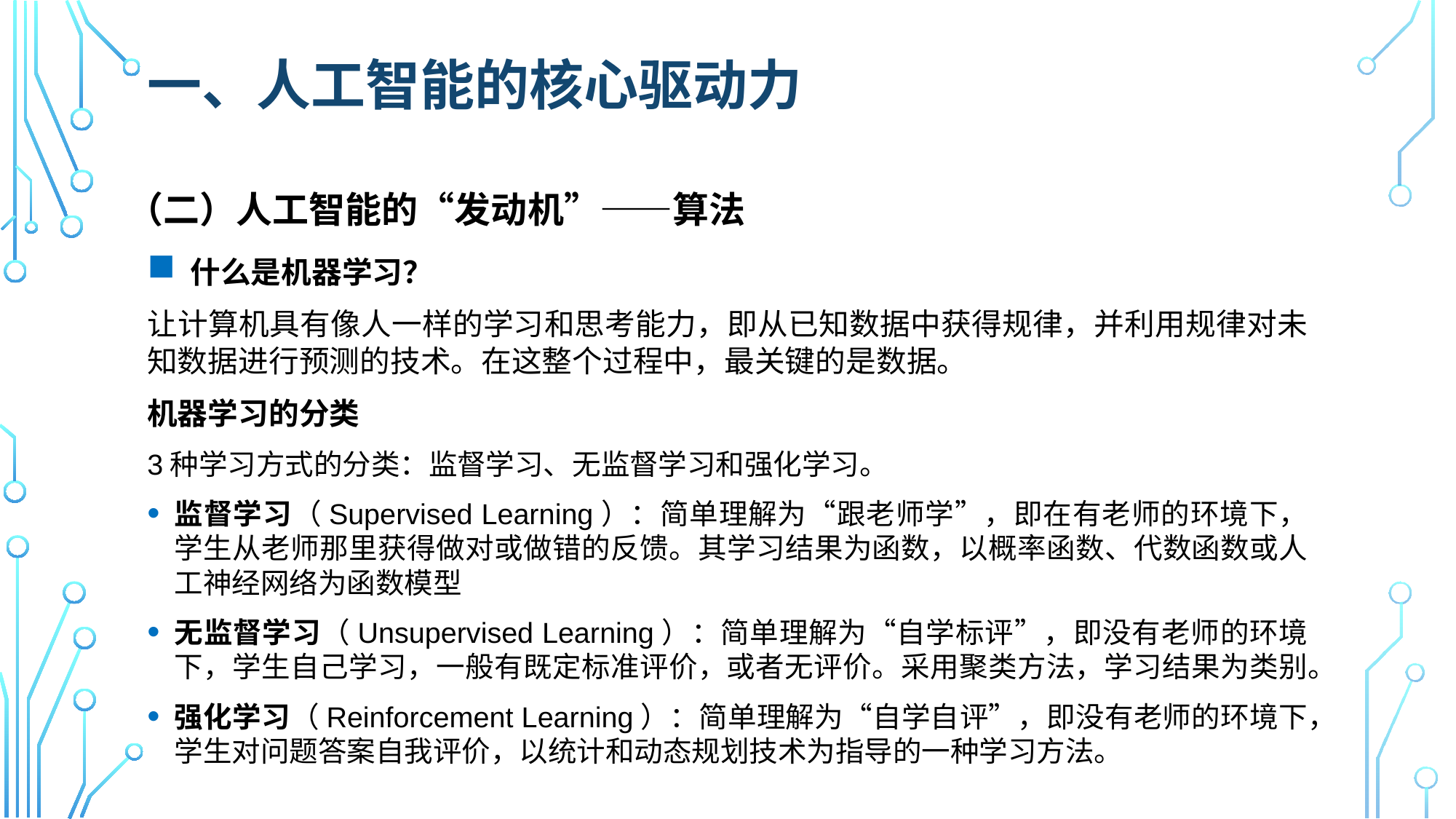

# 一、人工智能的核心驱动力
（二）人工智能的“发动机”——算法
 什么是机器学习？
让计算机具有像人一样的学习和思考能力，即从已知数据中获得规律，并利用规律对未知数据进行预测的技术。在这整个过程中，最关键的是数据。
机器学习的分类
3种学习方式的分类：监督学习、无监督学习和强化学习。
监督学习（Supervised Learning）：简单理解为“跟老师学”，即在有老师的环境下，学生从老师那里获得做对或做错的反馈。其学习结果为函数，以概率函数、代数函数或人工神经网络为函数模型
无监督学习（Unsupervised Learning）：简单理解为“自学标评”，即没有老师的环境下，学生自己学习，一般有既定标准评价，或者无评价。采用聚类方法，学习结果为类别。
强化学习（Reinforcement Learning）：简单理解为“自学自评”，即没有老师的环境下，学生对问题答案自我评价，以统计和动态规划技术为指导的一种学习方法。